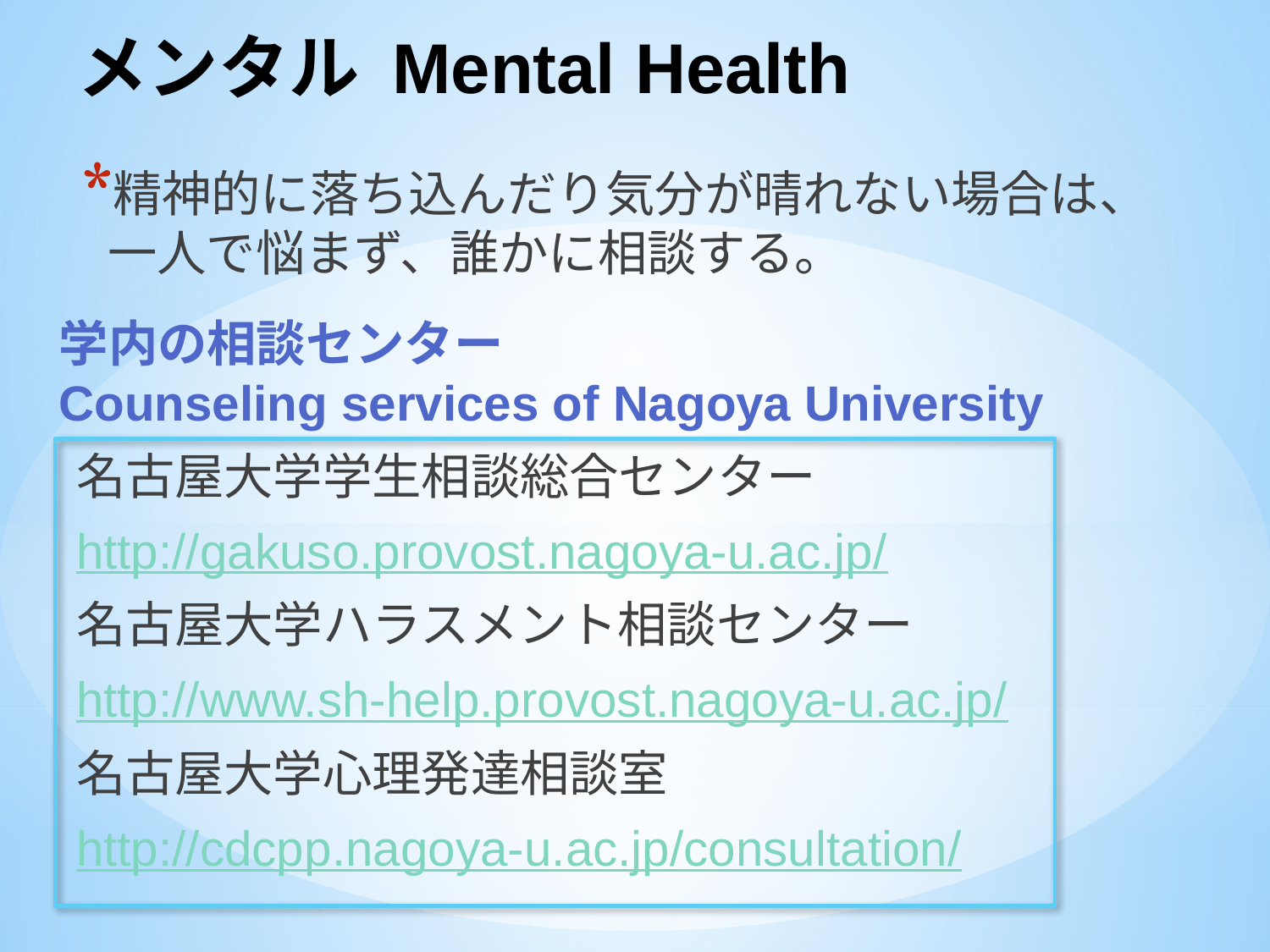

# メンタル Mental Health
精神的に落ち込んだり気分が晴れない場合は、一人で悩まず、誰かに相談する。

名古屋大学学生相談総合センター
http://gakuso.provost.nagoya-u.ac.jp/
名古屋大学ハラスメント相談センター
http://www.sh-help.provost.nagoya-u.ac.jp/
名古屋大学心理発達相談室
http://cdcpp.nagoya-u.ac.jp/consultation/

学内の相談センター
Counseling services of Nagoya University